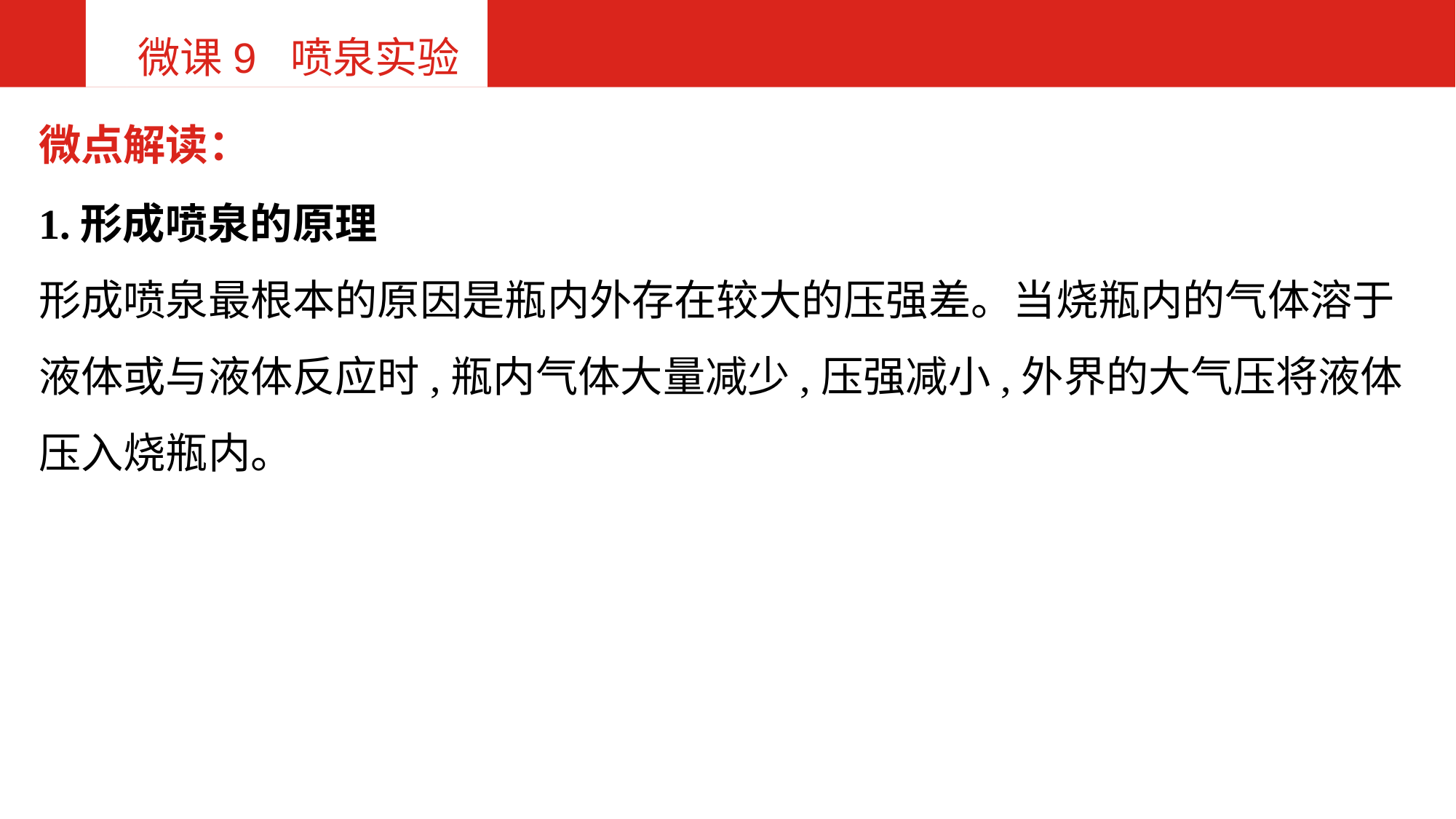

微课9  喷泉实验

微点解读：
1.形成喷泉的原理
形成喷泉最根本的原因是瓶内外存在较大的压强差。当烧瓶内的气体溶于液体或与液体反应时,瓶内气体大量减少,压强减小,外界的大气压将液体压入烧瓶内。